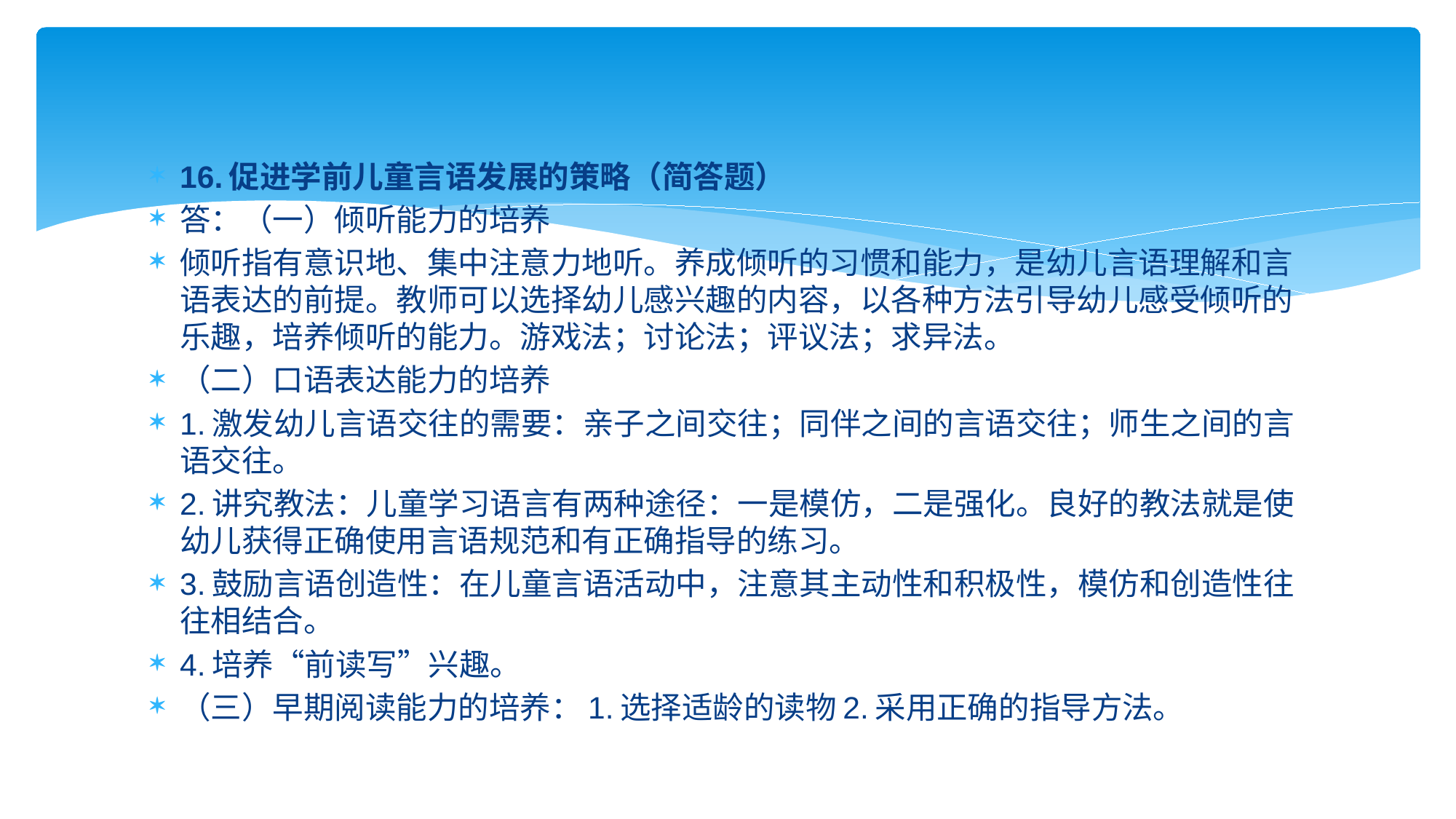

16.促进学前儿童言语发展的策略（简答题）
答：（一）倾听能力的培养
倾听指有意识地、集中注意力地听。养成倾听的习惯和能力，是幼儿言语理解和言语表达的前提。教师可以选择幼儿感兴趣的内容，以各种方法引导幼儿感受倾听的乐趣，培养倾听的能力。游戏法；讨论法；评议法；求异法。
（二）口语表达能力的培养
1.激发幼儿言语交往的需要：亲子之间交往；同伴之间的言语交往；师生之间的言语交往。
2.讲究教法：儿童学习语言有两种途径：一是模仿，二是强化。良好的教法就是使幼儿获得正确使用言语规范和有正确指导的练习。
3.鼓励言语创造性：在儿童言语活动中，注意其主动性和积极性，模仿和创造性往往相结合。
4.培养“前读写”兴趣。
（三）早期阅读能力的培养：1.选择适龄的读物2.采用正确的指导方法。